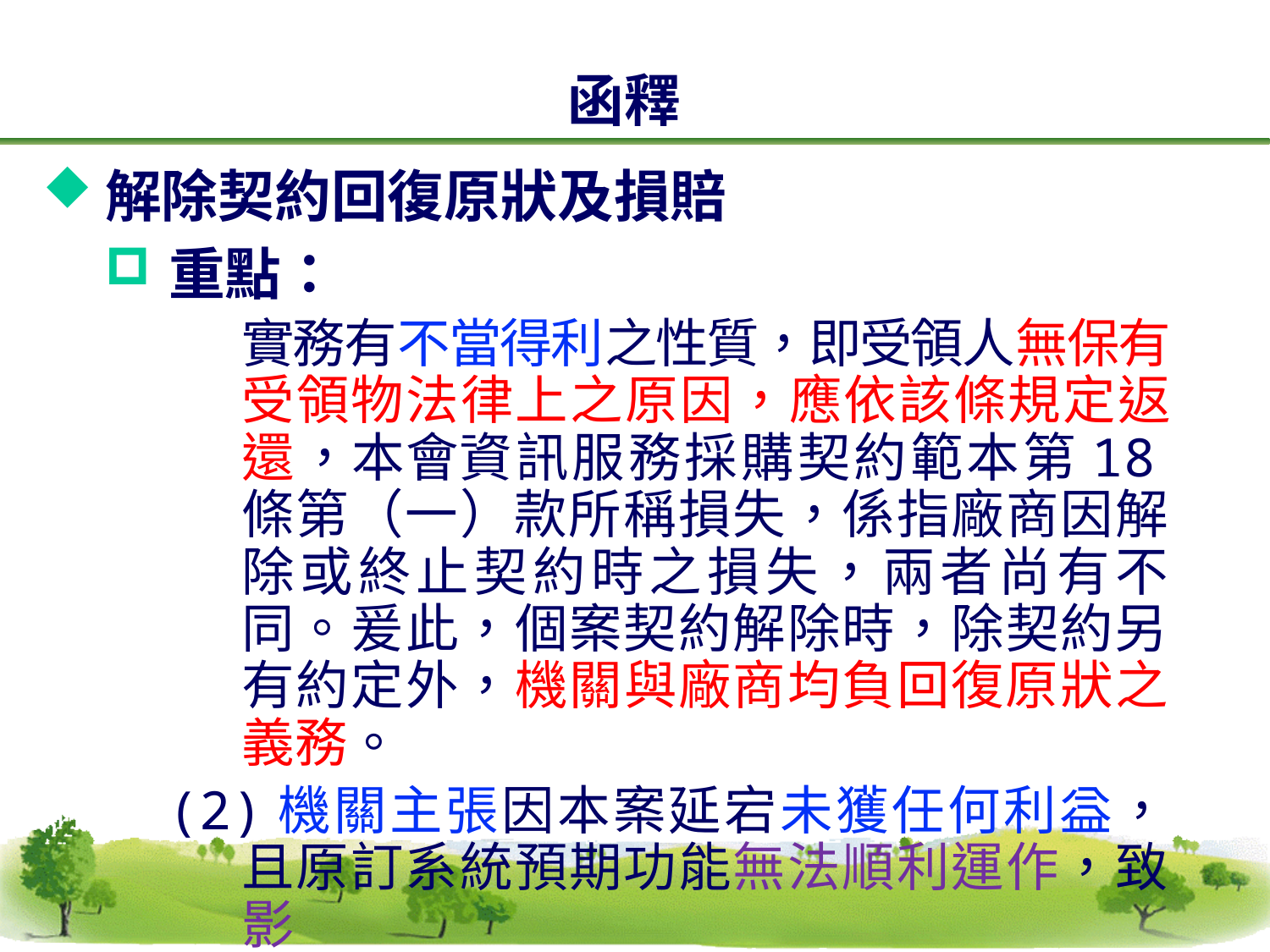

函釋
解除契約回復原狀及損賠
重點：
實務有不當得利之性質，即受領人無保有受領物法律上之原因，應依該條規定返還，本會資訊服務採購契約範本第18條第（一）款所稱損失，係指廠商因解除或終止契約時之損失，兩者尚有不同。爰此，個案契約解除時，除契約另有約定外，機關與廠商均負回復原狀之義務。
(2)機關主張因本案延宕未獲任何利益，且原訂系統預期功能無法順利運作，致影